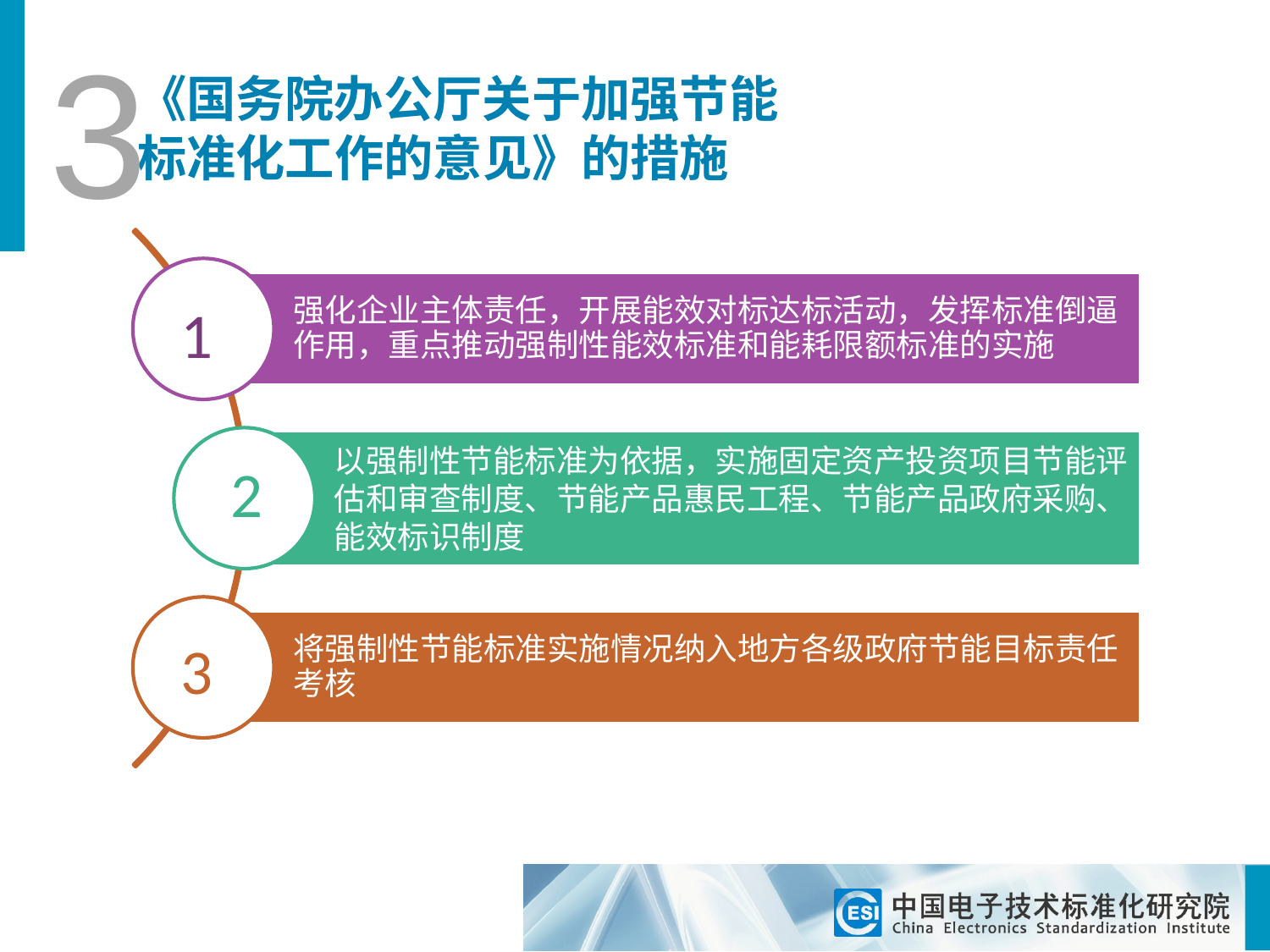

3
《国务院办公厅关于加强节能标准化工作的意见》的措施
强化企业主体责任，开展能效对标达标活动，发挥标准倒逼作用，重点推动强制性能效标准和能耗限额标准的实施
以强制性节能标准为依据，实施固定资产投资项目节能评估和审查制度、节能产品惠民工程、节能产品政府采购、能效标识制度
将强制性节能标准实施情况纳入地方各级政府节能目标责任考核
1
2
3